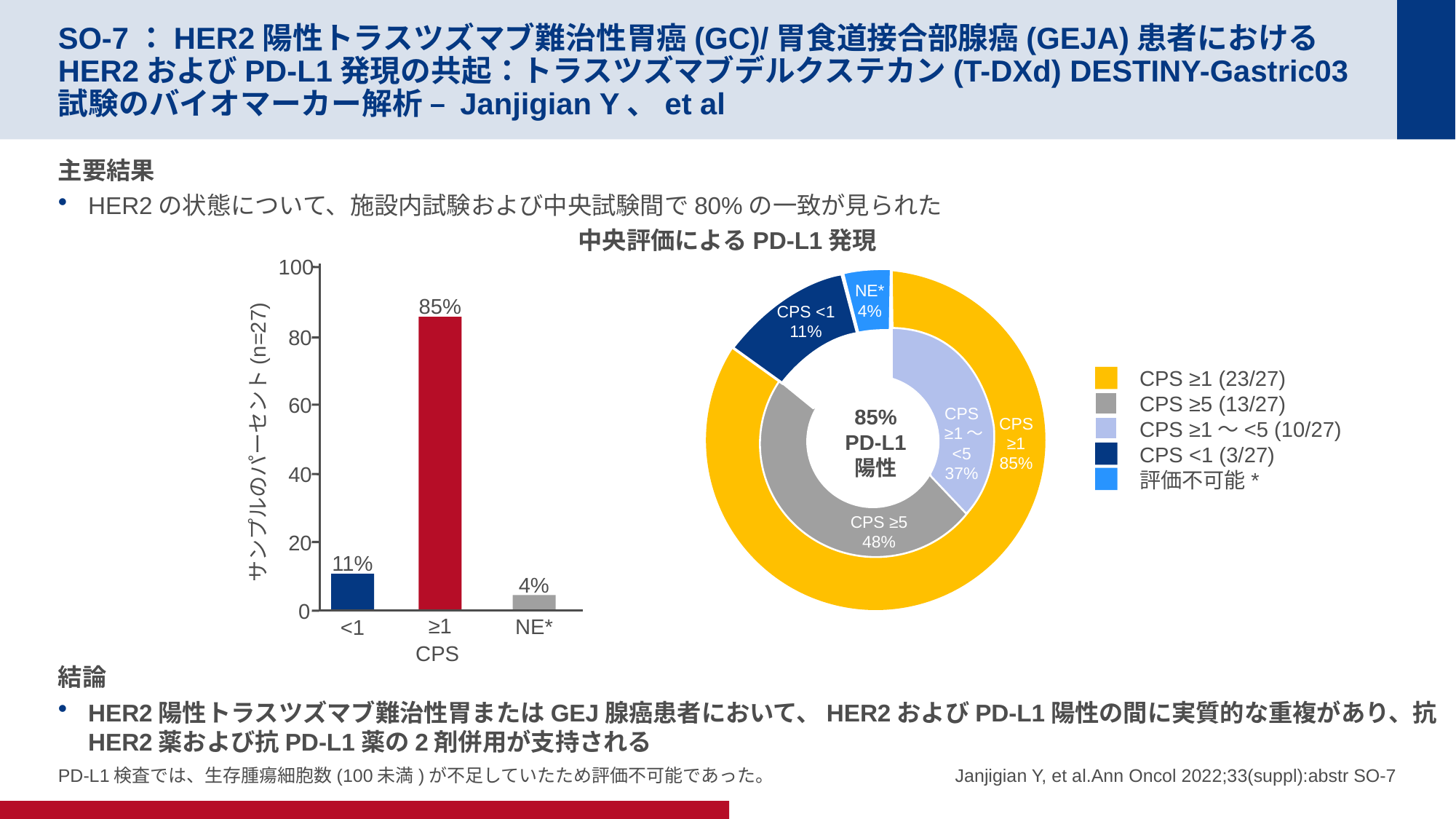

# SO-7：HER2陽性トラスツズマブ難治性胃癌(GC)/胃食道接合部腺癌(GEJA)患者におけるHER2およびPD-L1発現の共起：トラスツズマブデルクステカン(T-DXd) DESTINY-Gastric03試験のバイオマーカー解析 – Janjigian Y、et al
主要結果
HER2の状態について、施設内試験および中央試験間で80%の一致が見られた
結論
HER2陽性トラスツズマブ難治性胃またはGEJ腺癌患者において、HER2およびPD-L1陽性の間に実質的な重複があり、抗HER2薬および抗PD-L1薬の2剤併用が支持される
中央評価によるPD-L1発現
100

80

60

サンプルのパーセント(n=27)
40

20

0

85%

11%
4%

≥1
NE*
<1

NE*
4%
CPS <1
11%

CPS
 ≥1～
<5
37%
85%
PD-L1
陽性
CPS
 ≥1
85%
CPS ≥5
48%
CPS ≥1 (23/27)
CPS ≥5 (13/27)
CPS ≥1～<5 (10/27)
CPS <1 (3/27)
評価不可能*

CPS
PD-L1検査では、生存腫瘍細胞数(100未満)が不足していたため評価不可能であった。
Janjigian Y, et al.Ann Oncol 2022;33(suppl):abstr SO-7